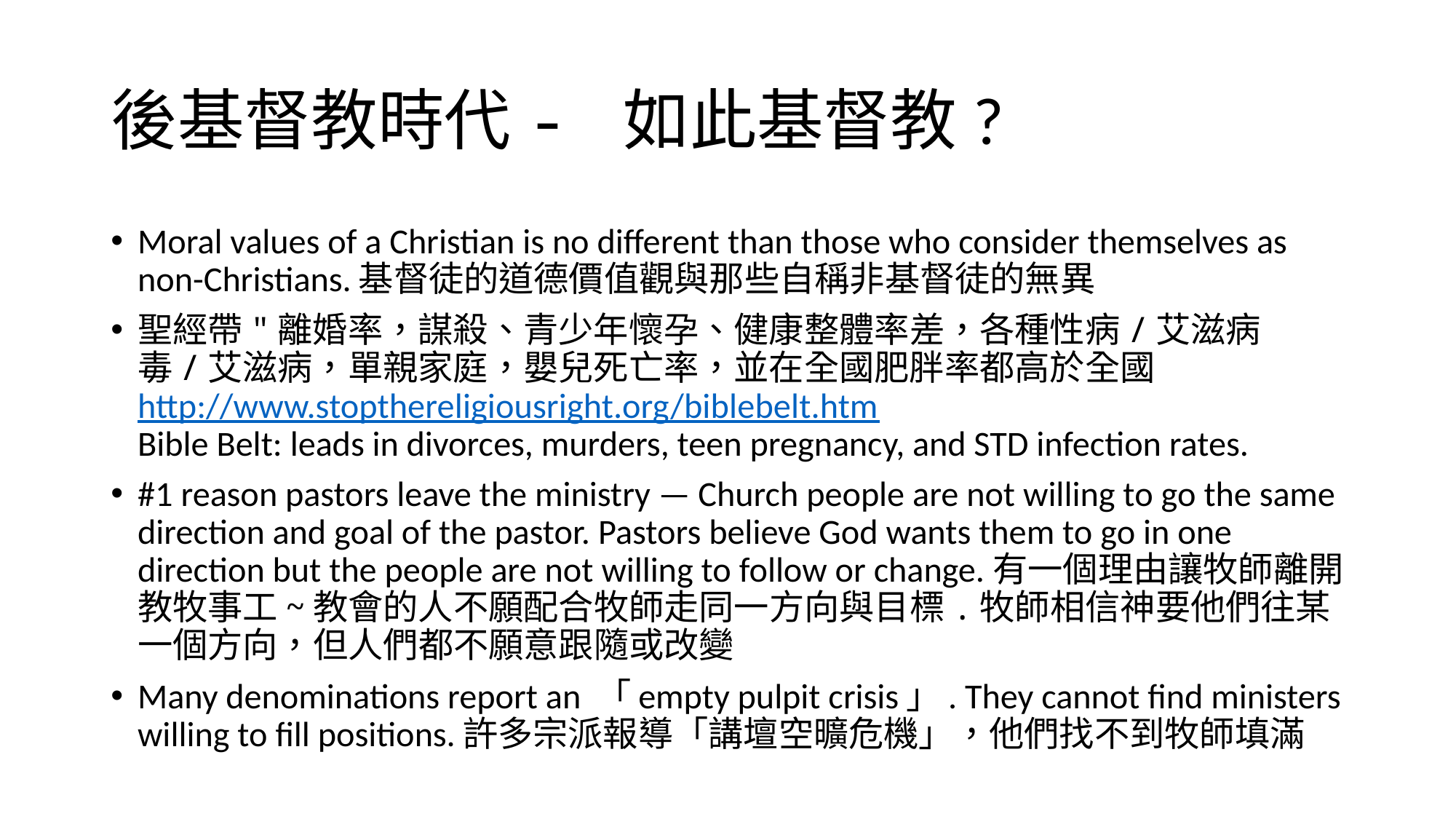

# 後基督教時代- 如此基督教?
Moral values of a Christian is no different than those who consider themselves as non-Christians.基督徒的道德價值觀與那些自稱非基督徒的無異
聖經帶"離婚率，謀殺、青少年懷孕、健康整體率差，各種性病/艾滋病毒/艾滋病，單親家庭，嬰兒死亡率，並在全國肥胖率都高於全國 
http://www.stopthereligiousright.org/biblebelt.htm 
Bible Belt: leads in divorces, murders, teen pregnancy, and STD infection rates.
#1 reason pastors leave the ministry — Church people are not willing to go the same direction and goal of the pastor. Pastors believe God wants them to go in one direction but the people are not willing to follow or change.有一個理由讓牧師離開教牧事工~教會的人不願配合牧師走同一方向與目標.牧師相信神要他們往某一個方向，但人們都不願意跟隨或改變
Many denominations report an 「empty pulpit crisis」. They cannot find ministers willing to fill positions.許多宗派報導「講壇空曠危機」，他們找不到牧師填滿